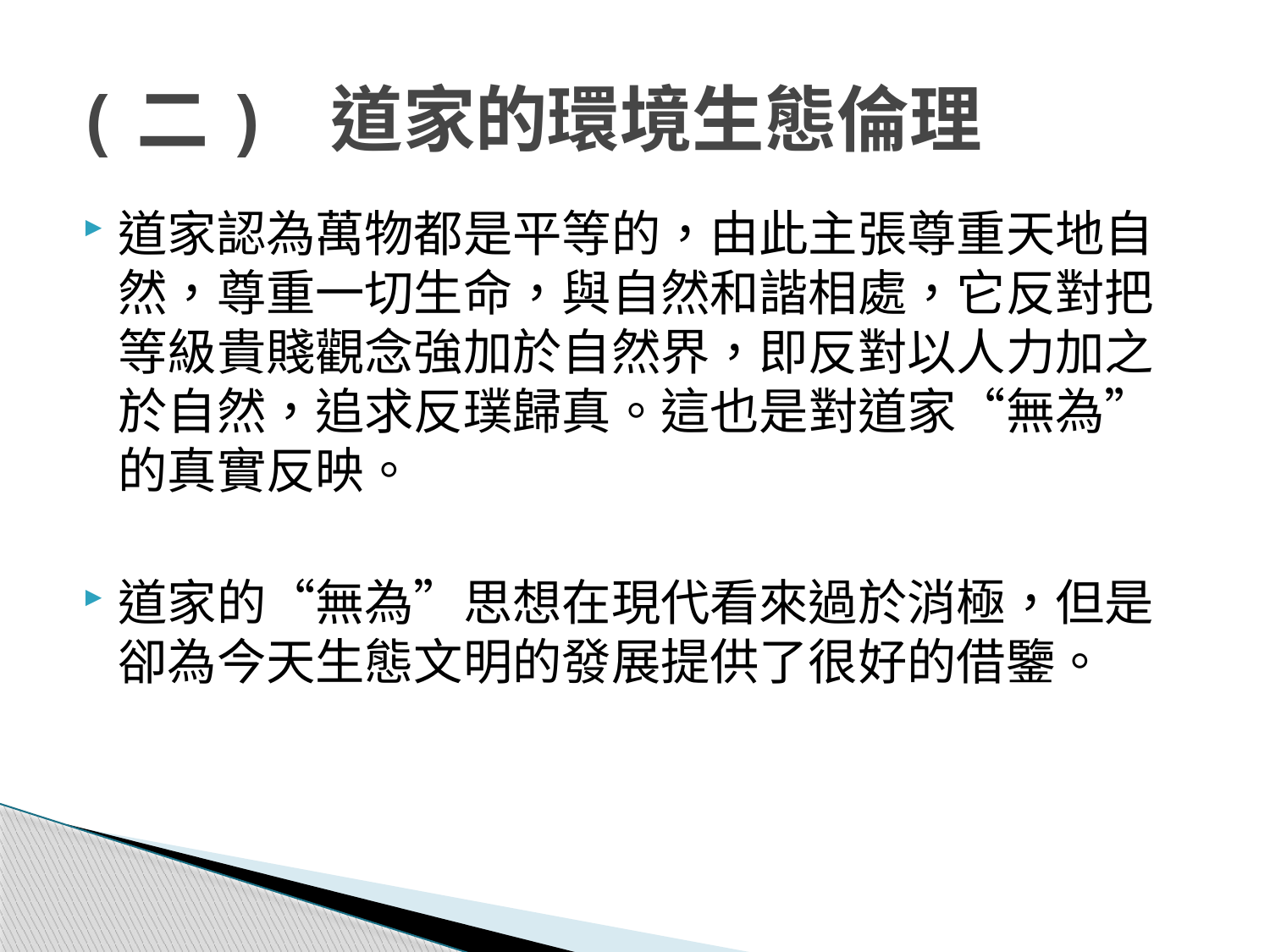

# (二) 道家的環境生態倫理
道家認為萬物都是平等的，由此主張尊重天地自然，尊重一切生命，與自然和諧相處，它反對把等級貴賤觀念強加於自然界，即反對以人力加之於自然，追求反璞歸真。這也是對道家“無為”的真實反映。

道家的“無為”思想在現代看來過於消極，但是卻為今天生態文明的發展提供了很好的借鑒。